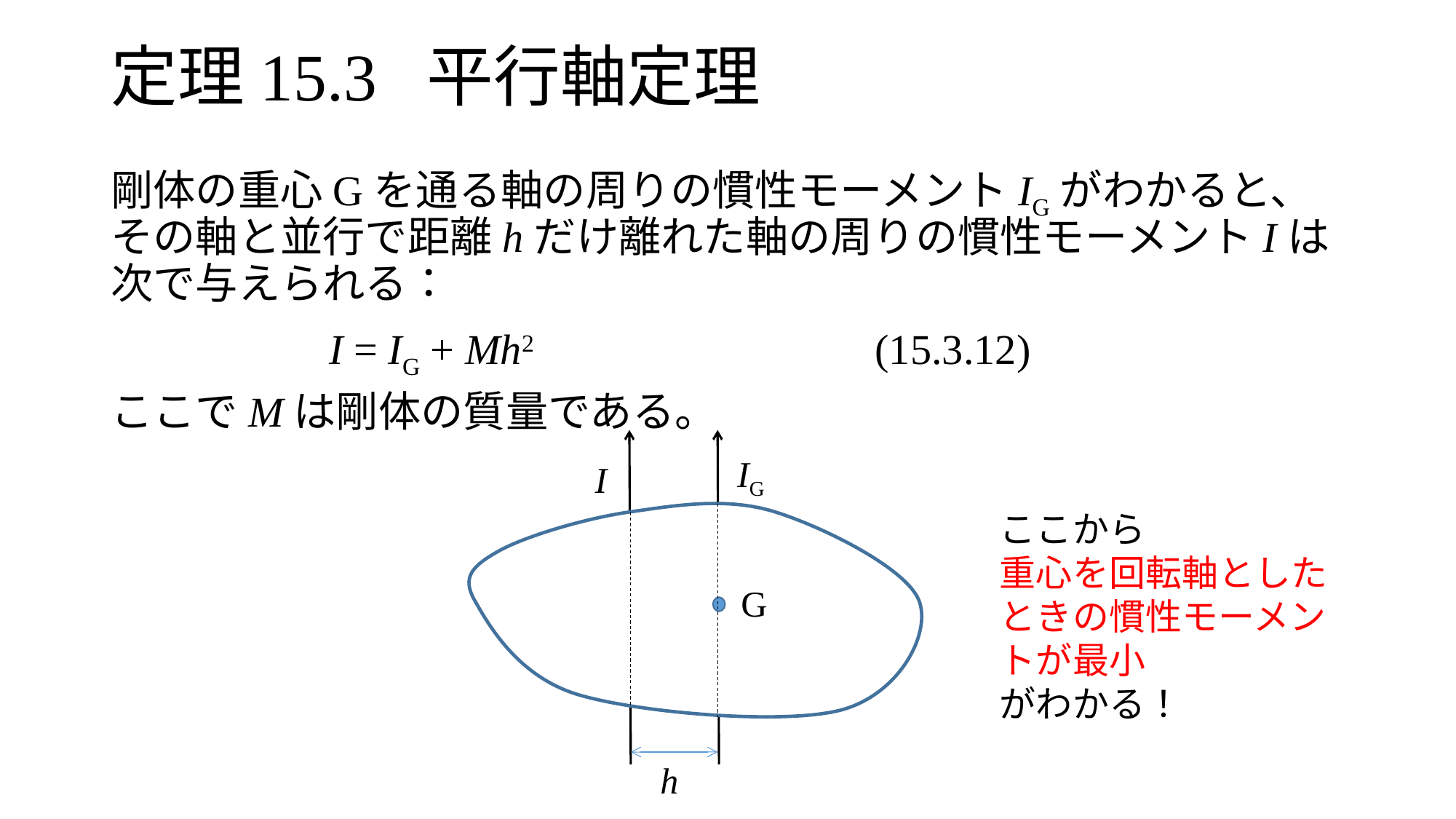

# 定理15.3  平行軸定理
剛体の重心Gを通る軸の周りの慣性モーメントIGがわかると、その軸と並行で距離hだけ離れた軸の周りの慣性モーメントIは次で与えられる：
		I = IG + Mh2				(15.3.12)
ここでMは剛体の質量である。
IG
I
ここから
重心を回転軸としたときの慣性モーメントが最小
がわかる！

G

h